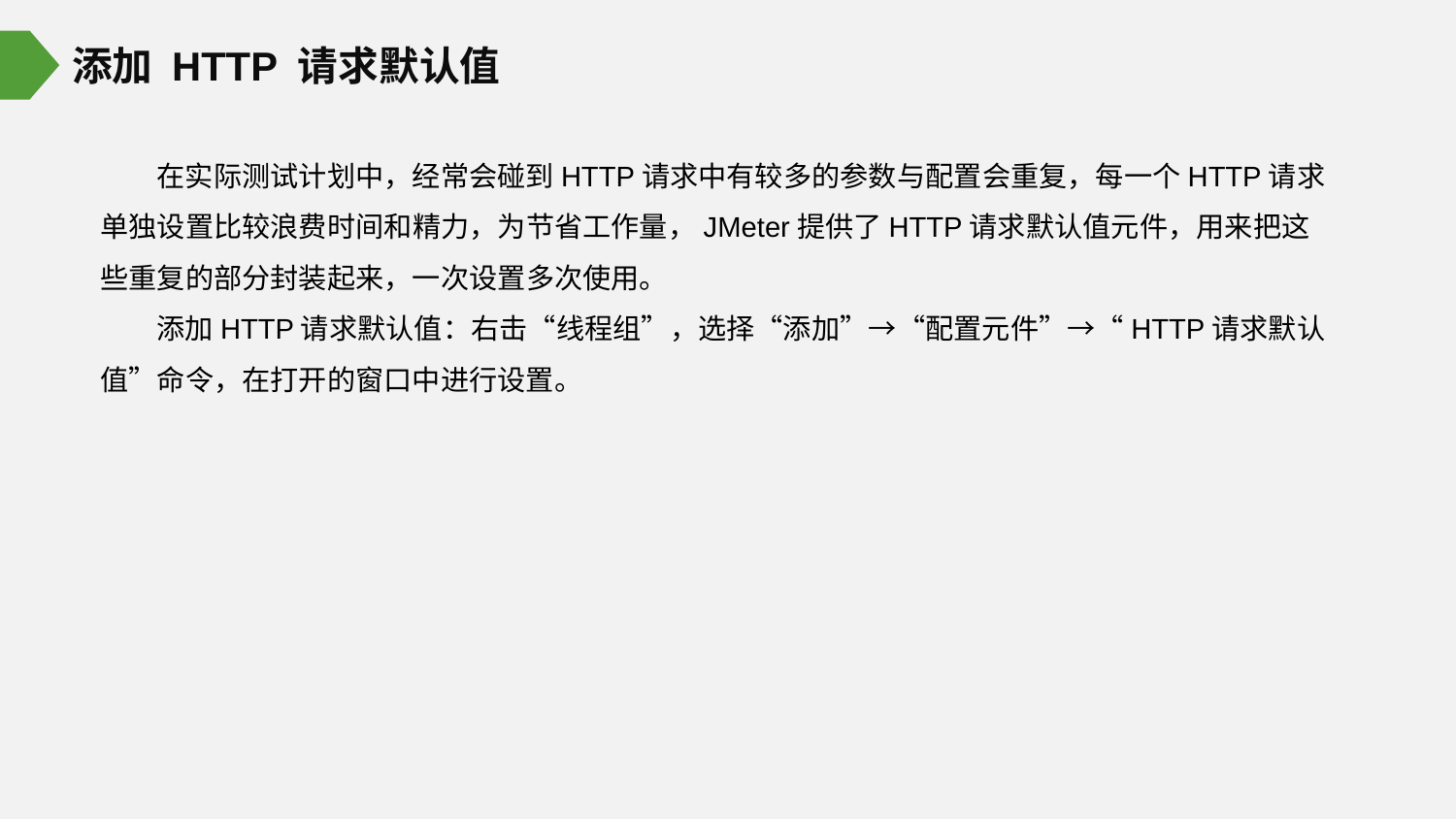

添加 HTTP 请求默认值
在实际测试计划中，经常会碰到HTTP请求中有较多的参数与配置会重复，每一个HTTP请求单独设置比较浪费时间和精力，为节省工作量，JMeter提供了HTTP请求默认值元件，用来把这些重复的部分封装起来，一次设置多次使用。
添加HTTP请求默认值：右击“线程组”，选择“添加”→“配置元件”→“HTTP请求默认值”命令，在打开的窗口中进行设置。